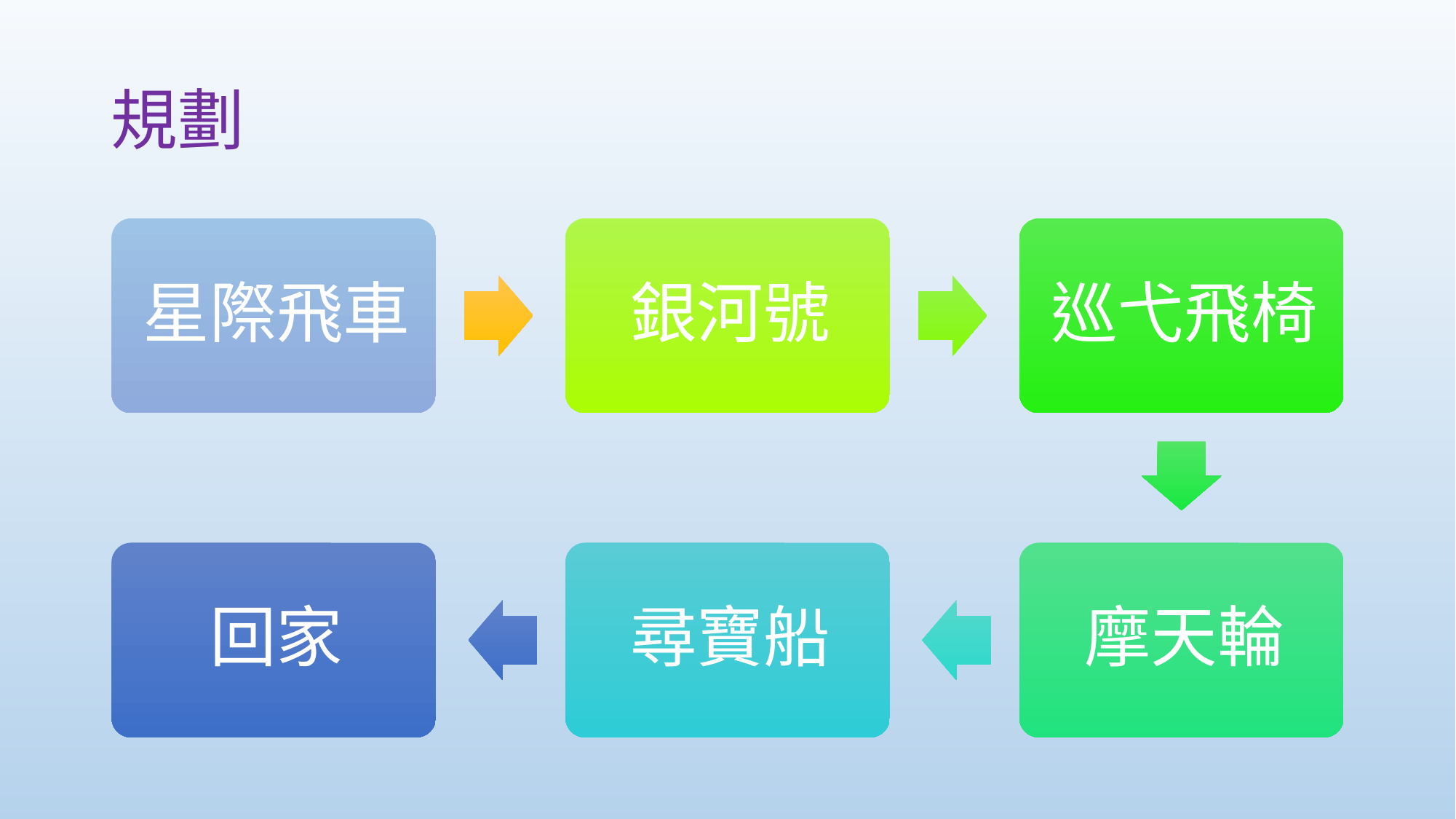

# 規劃
星際飛車

銀河號

巡弋飛椅

摩天輪

尋寶船

回家